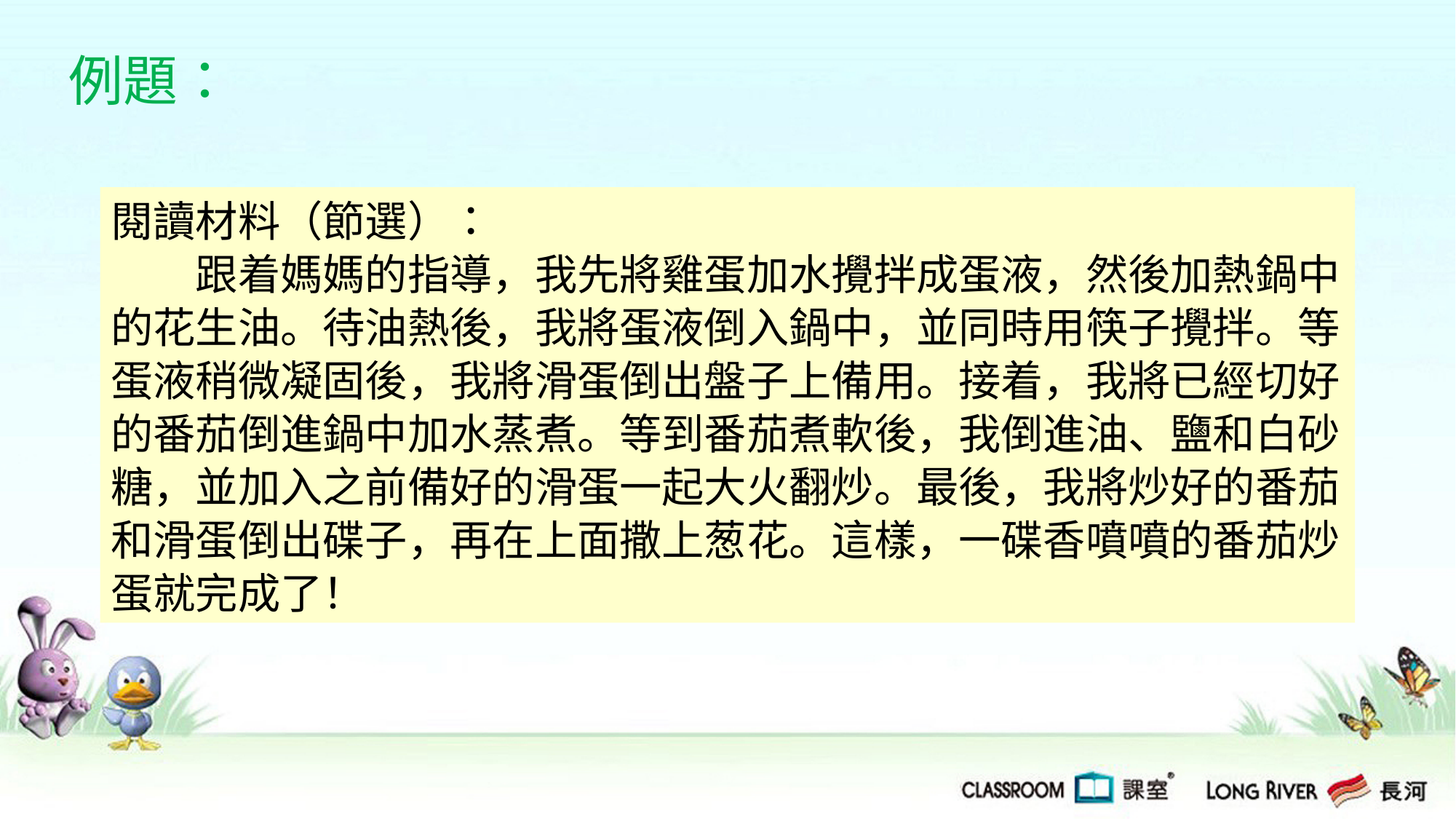

例題：
閱讀材料（節選）：
　　跟着媽媽的指導，我先將雞蛋加水攪拌成蛋液，然後加熱鍋中的花生油。待油熱後，我將蛋液倒入鍋中，並同時用筷子攪拌。等蛋液稍微凝固後，我將滑蛋倒出盤子上備用。接着，我將已經切好的番茄倒進鍋中加水蒸煮。等到番茄煮軟後，我倒進油、鹽和白砂糖，並加入之前備好的滑蛋一起大火翻炒。最後，我將炒好的番茄和滑蛋倒出碟子，再在上面撒上葱花。這樣，一碟香噴噴的番茄炒蛋就完成了！